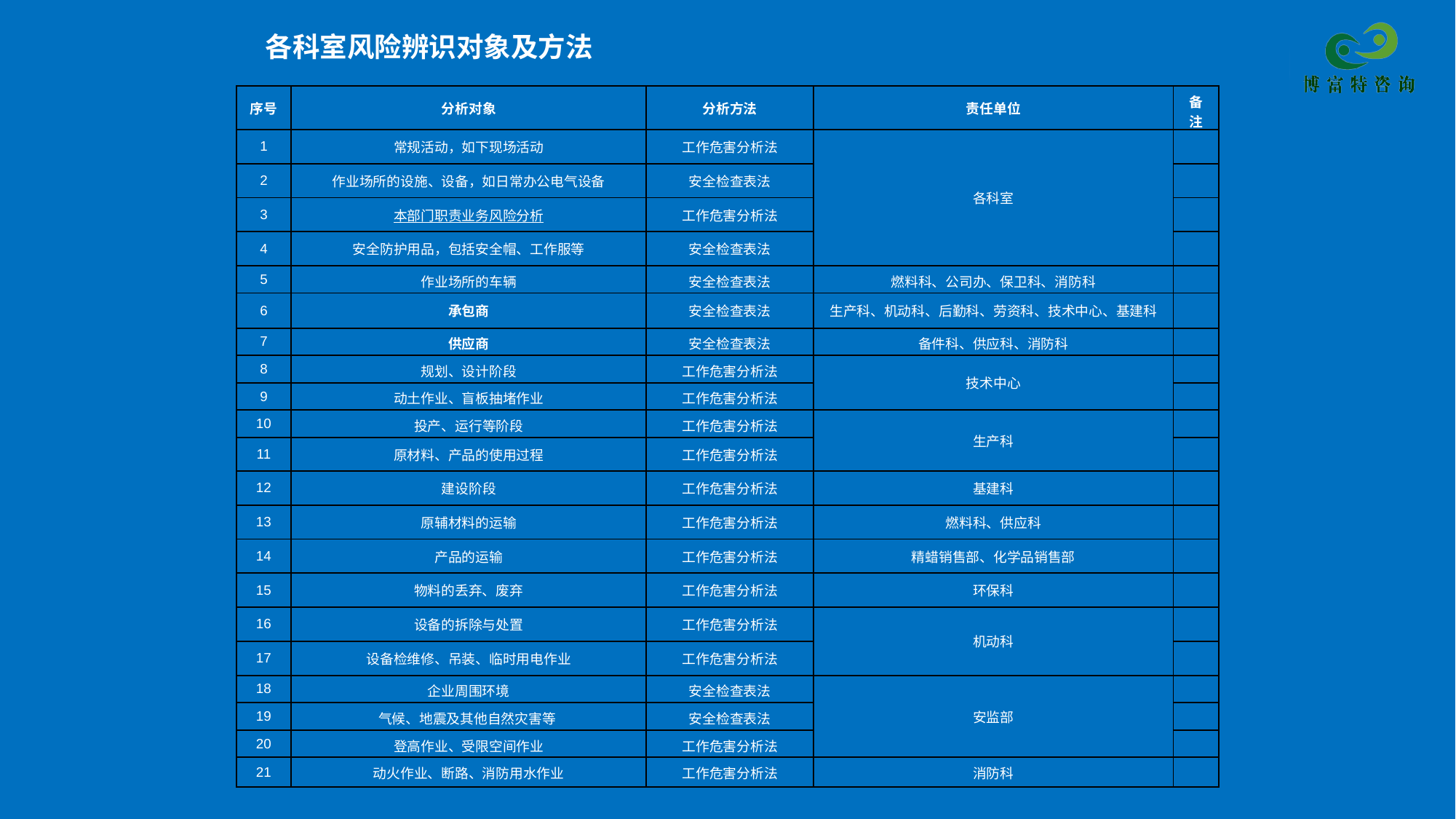

各科室风险辨识对象及方法
| 序号 | 分析对象 | 分析方法 | 责任单位 | 备注 |
| --- | --- | --- | --- | --- |
| 1 | 常规活动，如下现场活动 | 工作危害分析法 | 各科室 |  |
| 2 | 作业场所的设施、设备，如日常办公电气设备 | 安全检查表法 |  |  |
| 3 | 本部门职责业务风险分析 | 工作危害分析法 |  |  |
| 4 | 安全防护用品，包括安全帽、工作服等 | 安全检查表法 |  |  |
| 5 | 作业场所的车辆 | 安全检查表法 | 燃料科、公司办、保卫科、消防科 |  |
| 6 | 承包商 | 安全检查表法 | 生产科、机动科、后勤科、劳资科、技术中心、基建科 |  |
| 7 | 供应商 | 安全检查表法 | 备件科、供应科、消防科 |  |
| 8 | 规划、设计阶段 | 工作危害分析法 | 技术中心 |  |
| 9 | 动土作业、盲板抽堵作业 | 工作危害分析法 |  |  |
| 10 | 投产、运行等阶段 | 工作危害分析法 | 生产科 |  |
| 11 | 原材料、产品的使用过程 | 工作危害分析法 |  |  |
| 12 | 建设阶段 | 工作危害分析法 | 基建科 |  |
| 13 | 原辅材料的运输 | 工作危害分析法 | 燃料科、供应科 |  |
| 14 | 产品的运输 | 工作危害分析法 | 精蜡销售部、化学品销售部 |  |
| 15 | 物料的丢弃、废弃 | 工作危害分析法 | 环保科 |  |
| 16 | 设备的拆除与处置 | 工作危害分析法 | 机动科 |  |
| 17 | 设备检维修、吊装、临时用电作业 | 工作危害分析法 |  |  |
| 18 | 企业周围环境 | 安全检查表法 | 安监部 |  |
| 19 | 气候、地震及其他自然灾害等 | 安全检查表法 |  |  |
| 20 | 登高作业、受限空间作业 | 工作危害分析法 |  |  |
| 21 | 动火作业、断路、消防用水作业 | 工作危害分析法 | 消防科 |  |
16